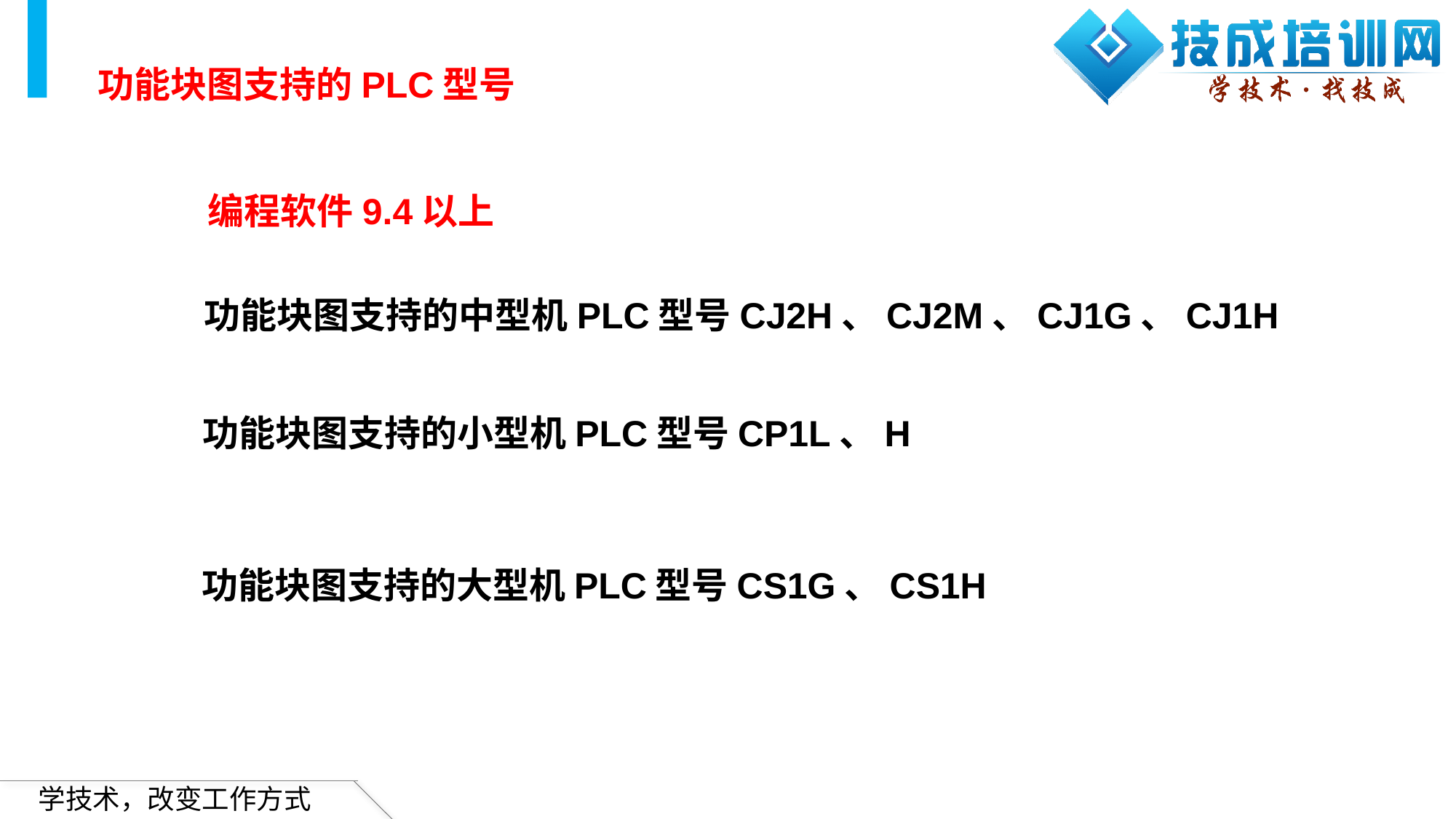

功能块图支持的PLC型号
编程软件9.4以上
功能块图支持的中型机PLC型号CJ2H、CJ2M、CJ1G、CJ1H
功能块图支持的小型机PLC型号CP1L、H
功能块图支持的大型机PLC型号CS1G、CS1H